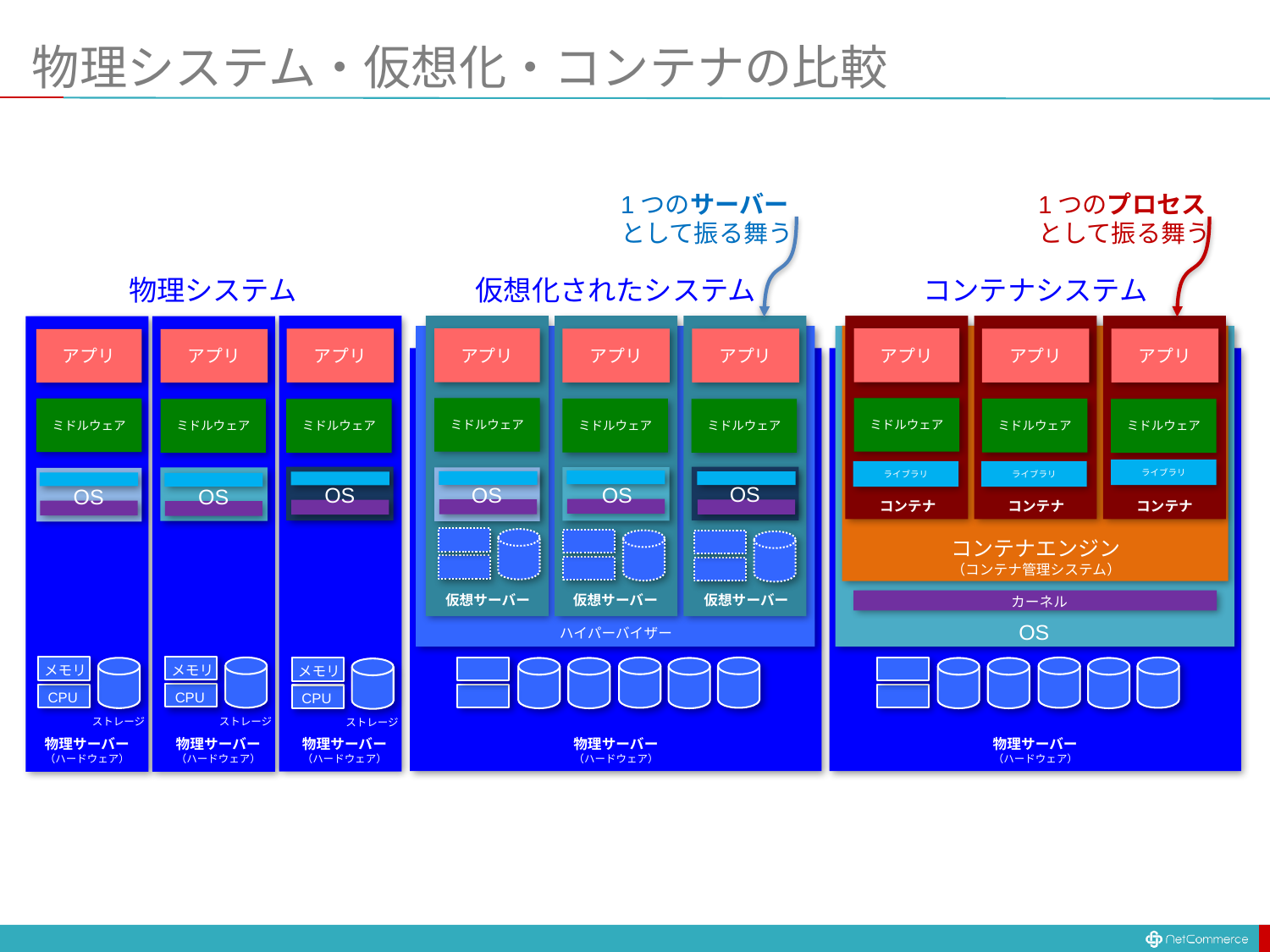

# 物理システム・仮想化・コンテナの比較
1つのサーバー
として振る舞う
1つのプロセス
として振る舞う
仮想化されたシステム
コンテナシステム
物理システム

アプリ
アプリ
アプリ
アプリ
アプリ
アプリ
アプリ
アプリ
アプリ

ミドルウェア
ミドルウェア
ミドルウェア
ミドルウェア
ミドルウェア
ミドルウェア
ミドルウェア
ミドルウェア
ミドルウェア
ライブラリ
ライブラリ
ライブラリ

OS
OS
OS
OS
OS
OS
コンテナ
コンテナ
コンテナ

コンテナエンジン
（コンテナ管理システム）

仮想サーバー
仮想サーバー
仮想サーバー
カーネル

OS
ハイパーバイザー
メモリ
メモリ
メモリ

CPU
CPU
CPU

ストレージ
ストレージ
ストレージ
物理サーバー
（ハードウェア）
物理サーバー
（ハードウェア）
物理サーバー
（ハードウェア）
物理サーバー
（ハードウェア）
物理サーバー
（ハードウェア）